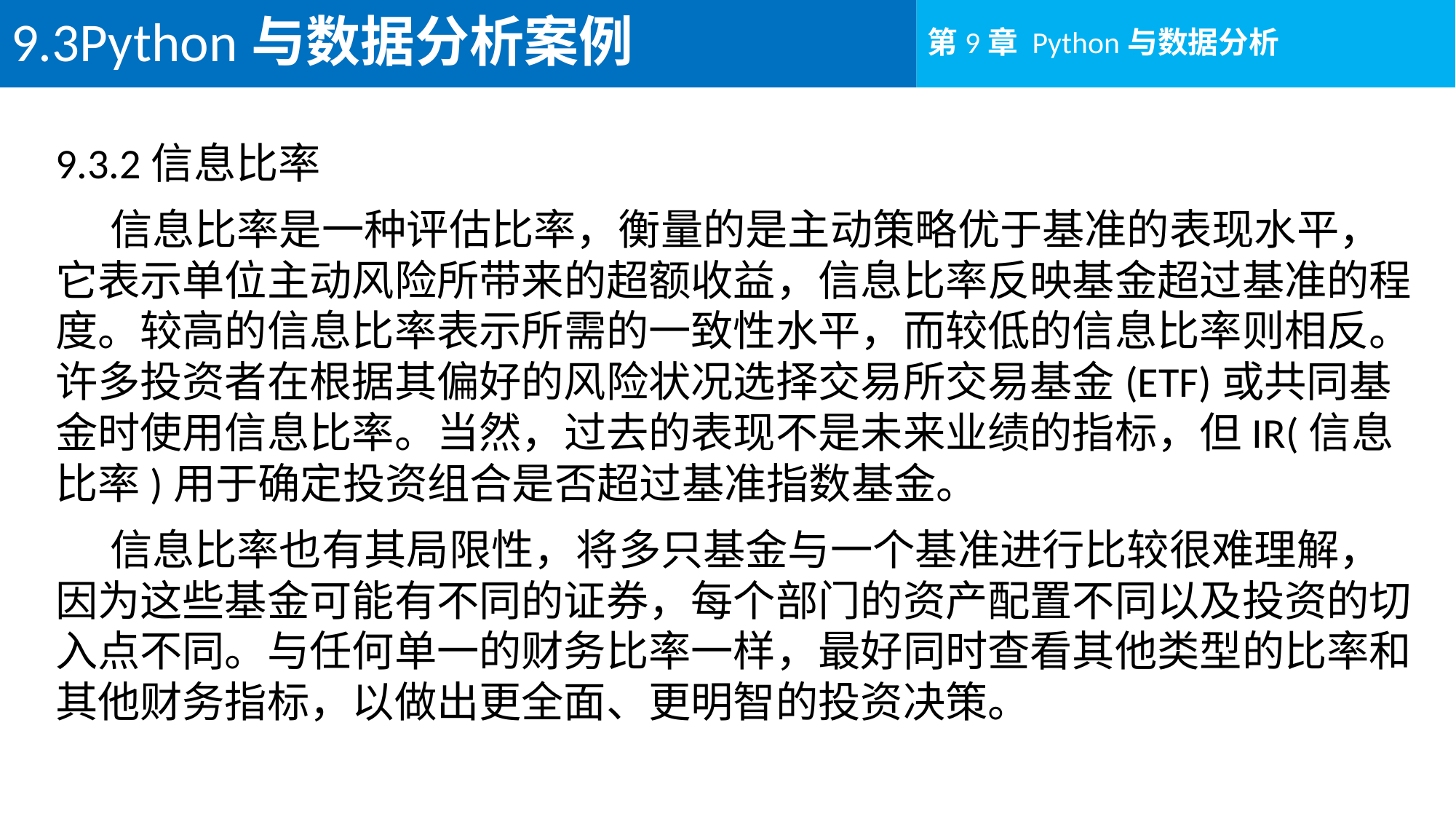

# 9.3Python与数据分析案例
9.3.2信息比率
信息比率是一种评估比率，衡量的是主动策略优于基准的表现水平，它表示单位主动风险所带来的超额收益，信息比率反映基金超过基准的程度。较高的信息比率表示所需的一致性水平，而较低的信息比率则相反。许多投资者在根据其偏好的风险状况选择交易所交易基金(ETF)或共同基金时使用信息比率。当然，过去的表现不是未来业绩的指标，但IR(信息比率)用于确定投资组合是否超过基准指数基金。
信息比率也有其局限性，将多只基金与一个基准进行比较很难理解，因为这些基金可能有不同的证券，每个部门的资产配置不同以及投资的切入点不同。与任何单一的财务比率一样，最好同时查看其他类型的比率和其他财务指标，以做出更全面、更明智的投资决策。